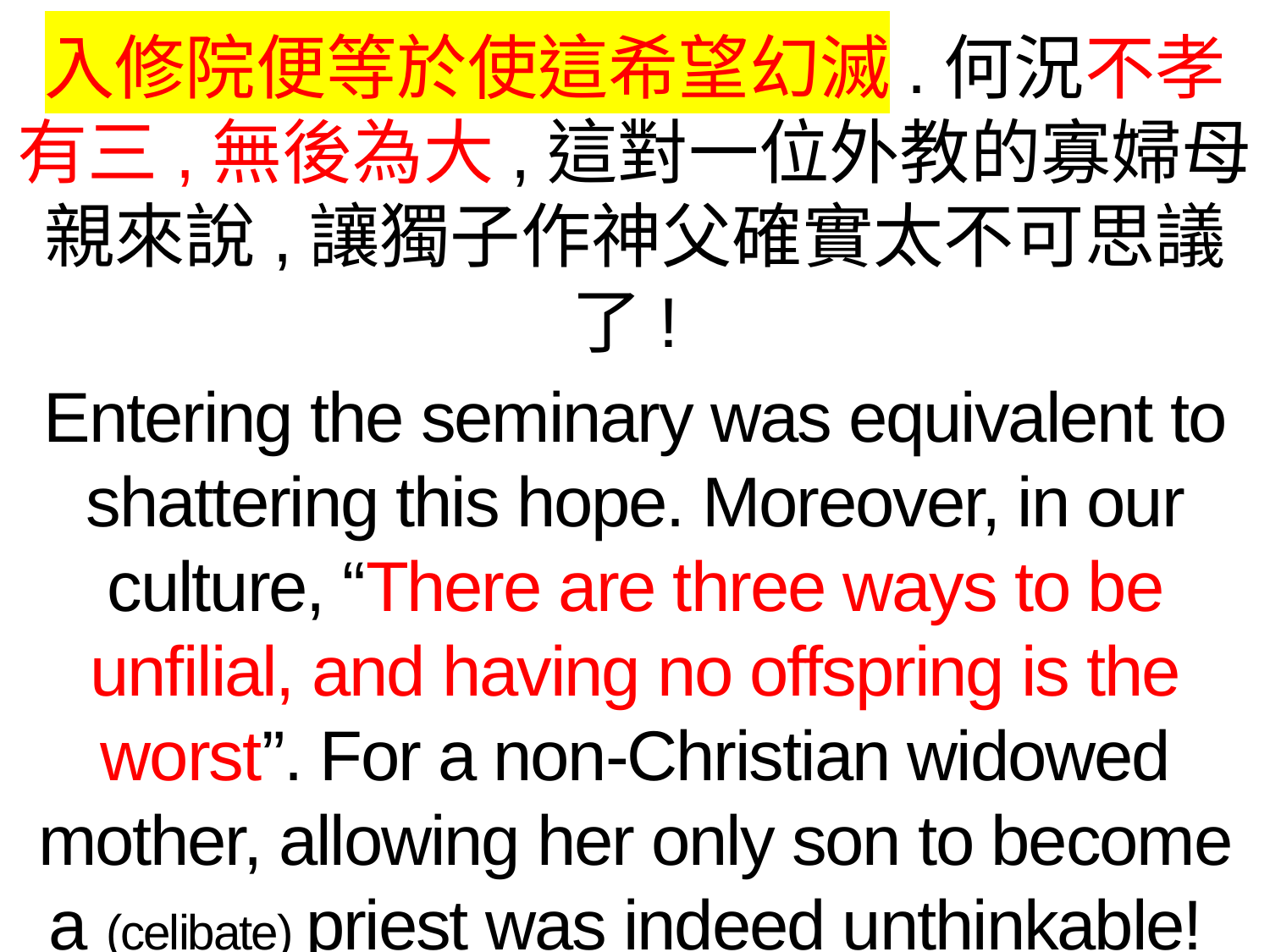

入修院便等於使這希望幻滅.何況不孝有三,無後為大,這對一位外教的寡婦母親來說,讓獨子作神父確實太不可思議了!
Entering the seminary was equivalent to shattering this hope. Moreover, in our culture, “There are three ways to be unfilial, and having no offspring is the worst”. For a non-Christian widowed mother, allowing her only son to become a (celibate) priest was indeed unthinkable!